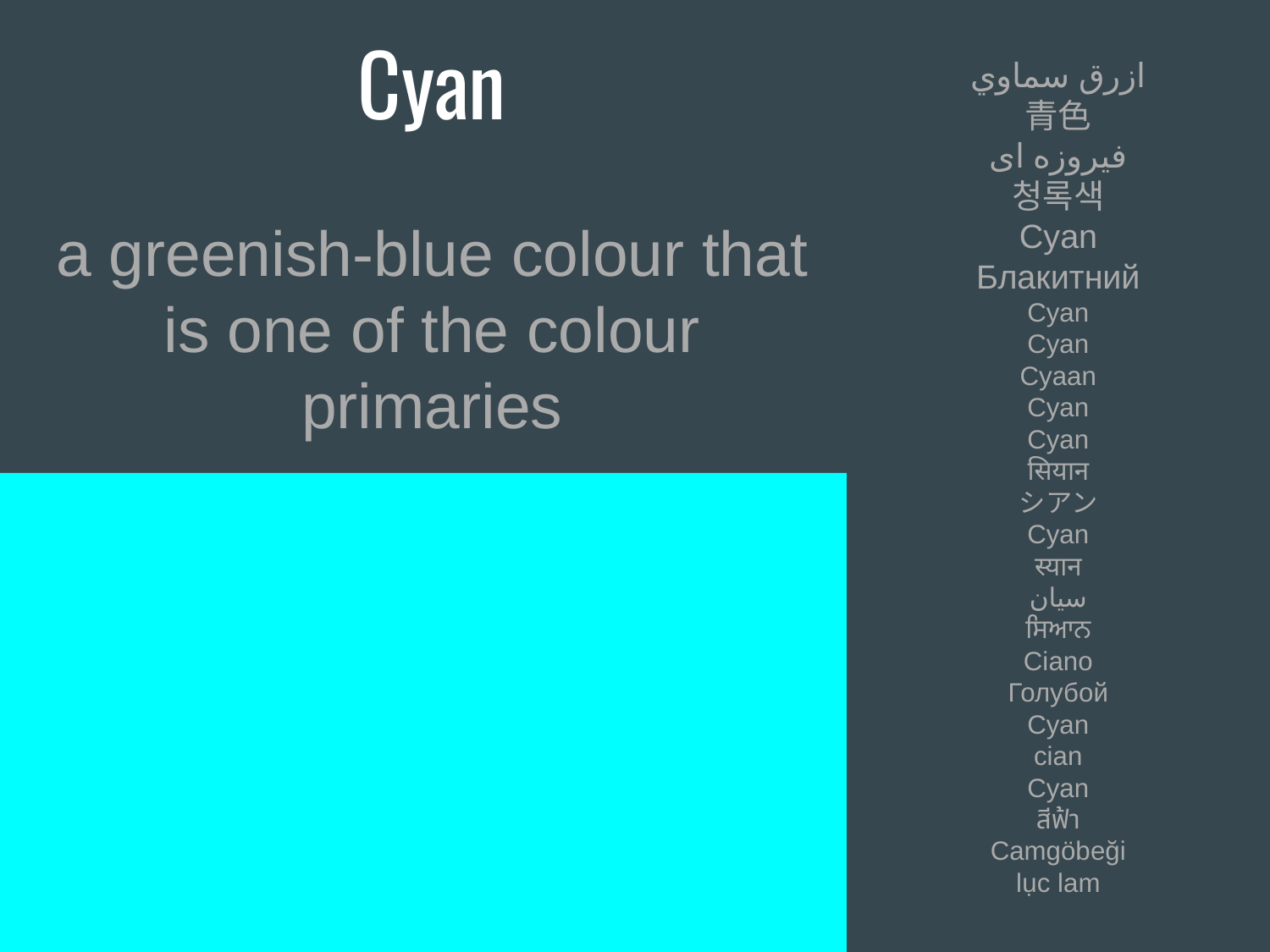

Cyan

a greenish-blue colour that is one of the colour primaries
ازرق سماوي
青色
فیروزه ای
청록색
Cyan
Блакитний
Cyan
Cyan
Cyaan
Cyan
Cyan
सियान
シアン
Cyan
स्यान
سیان
ਸਿਆਨ
Ciano
Голубой
Cyan
cian
Cyan
สีฟ้า
Camgöbeği
lục lam